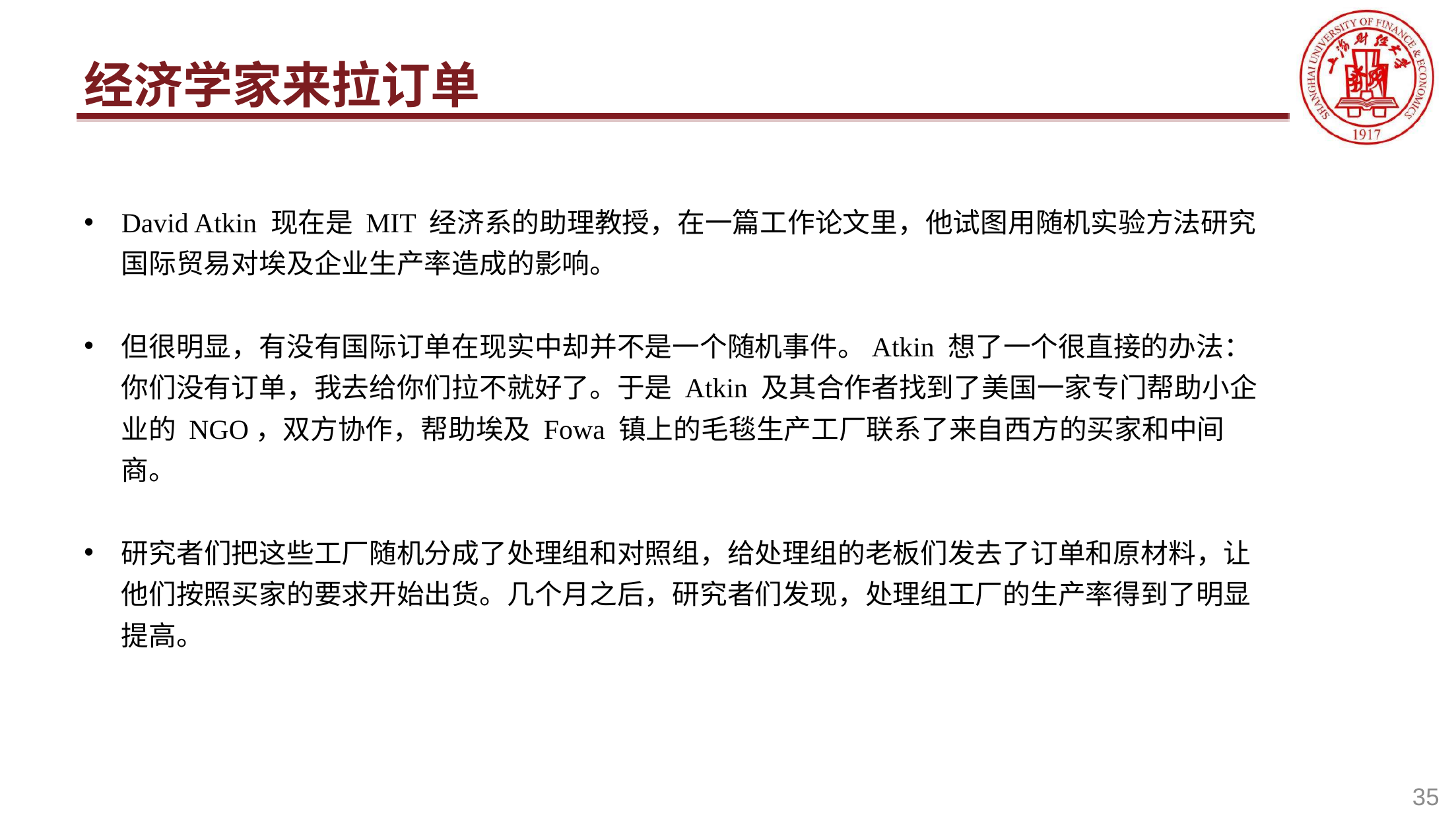

# 经济学家来拉订单
David Atkin 现在是 MIT 经济系的助理教授，在一篇工作论文里，他试图用随机实验方法研究国际贸易对埃及企业生产率造成的影响。

但很明显，有没有国际订单在现实中却并不是一个随机事件。Atkin 想了一个很直接的办法：你们没有订单，我去给你们拉不就好了。于是 Atkin 及其合作者找到了美国一家专门帮助小企业的 NGO，双方协作，帮助埃及 Fowa 镇上的毛毯生产工厂联系了来自西方的买家和中间商。

研究者们把这些工厂随机分成了处理组和对照组，给处理组的老板们发去了订单和原材料，让他们按照买家的要求开始出货。几个月之后，研究者们发现，处理组工厂的生产率得到了明显提高。
35